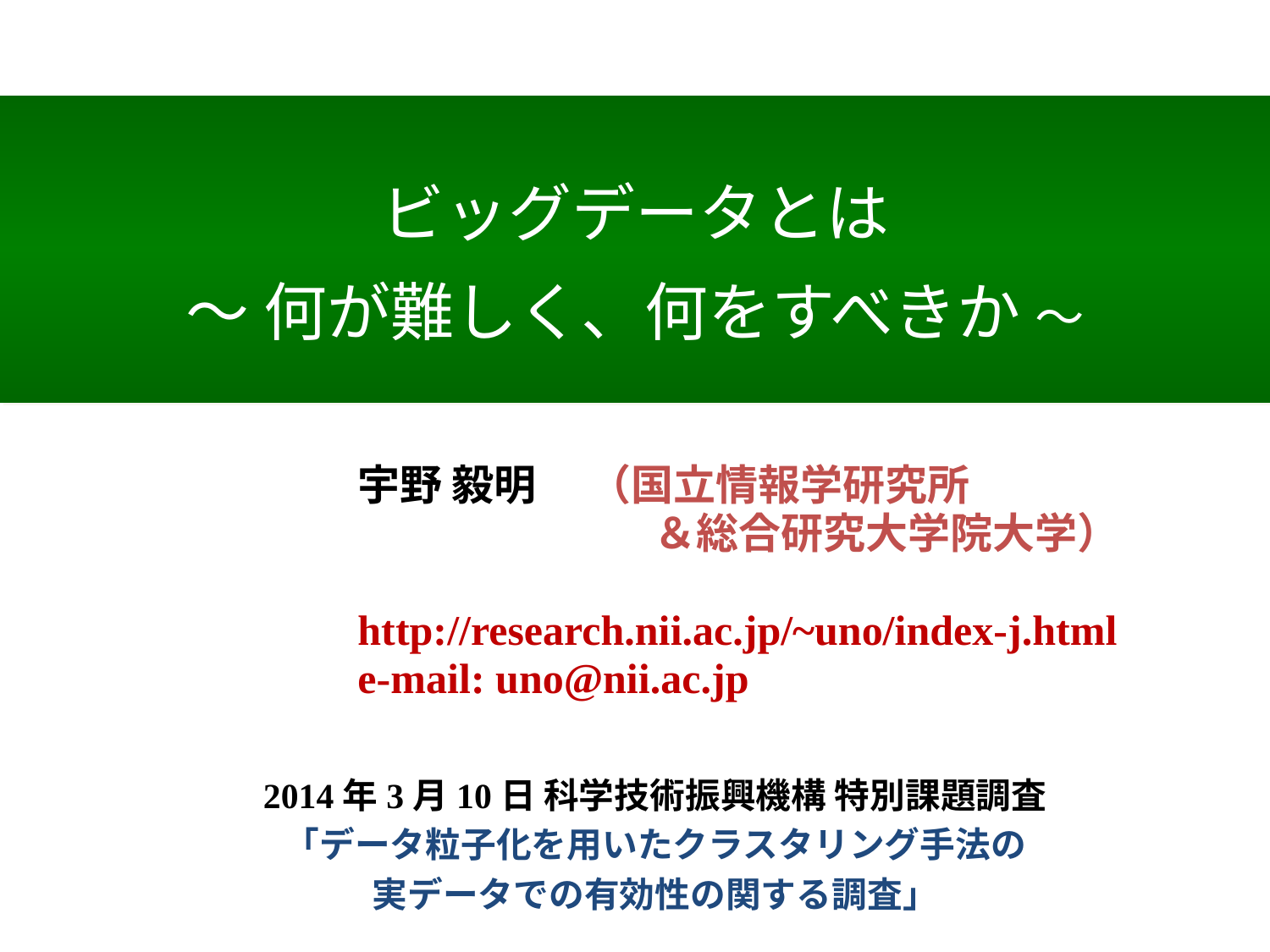

# ビッグデータとは ～ 何が難しく、何をすべきか ～
宇野 毅明 　（国立情報学研究所
　　　　　　　＆総合研究大学院大学）

http://research.nii.ac.jp/~uno/index-j.html
e-mail: uno@nii.ac.jp

2014年3月10日 科学技術振興機構 特別課題調査
「データ粒子化を用いたクラスタリング手法の
実データでの有効性の関する調査」